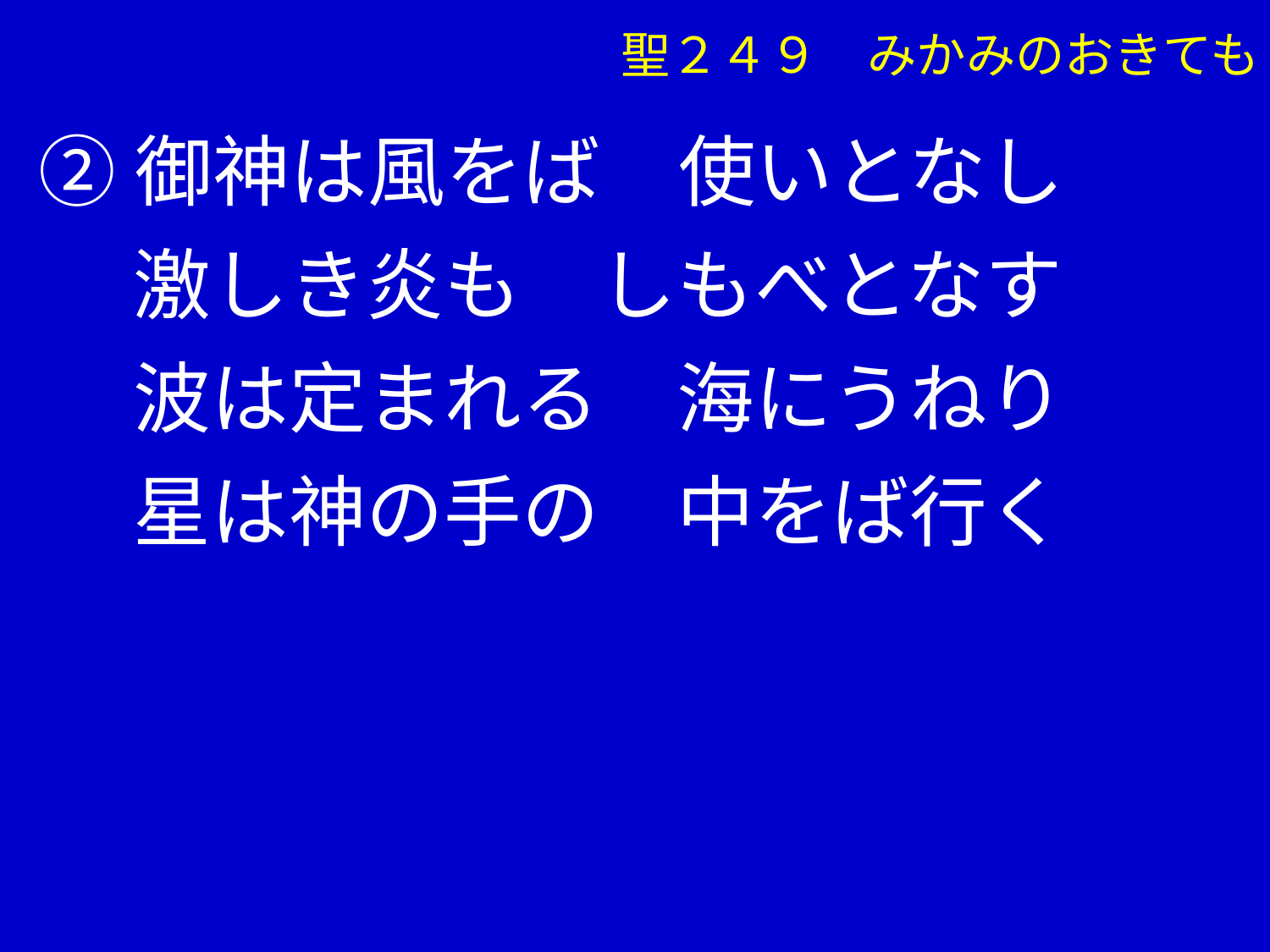

聖２４９　みかみのおきても
②御神は風をば　使いとなし
　 激しき炎も　しもべとなす
　 波は定まれる　海にうねり
　 星は神の手の　中をば行く